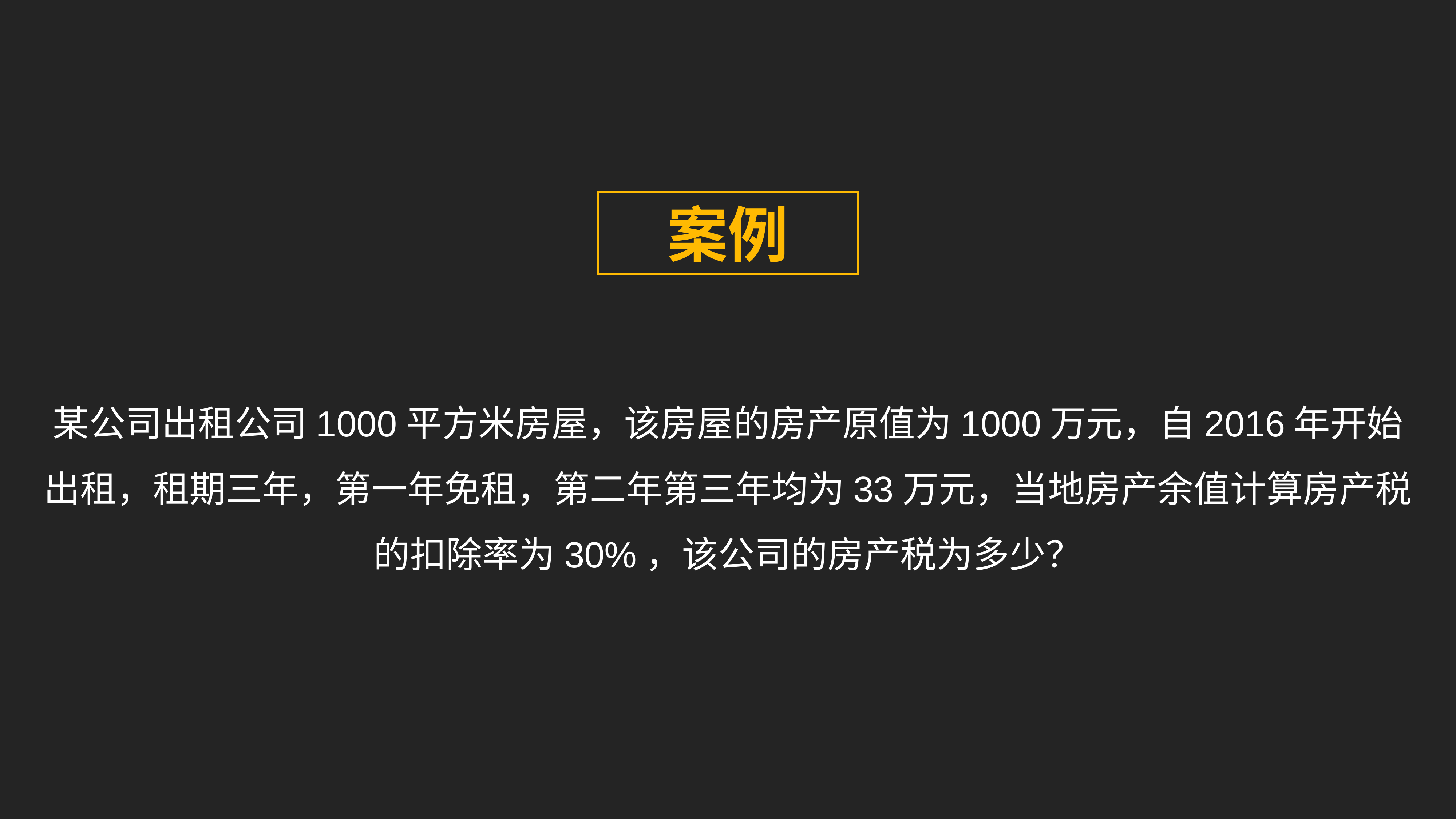

案例

某公司出租公司1000平方米房屋，该房屋的房产原值为1000万元，自2016年开始出租，租期三年，第一年免租，第二年第三年均为33万元，当地房产余值计算房产税的扣除率为30%，该公司的房产税为多少？